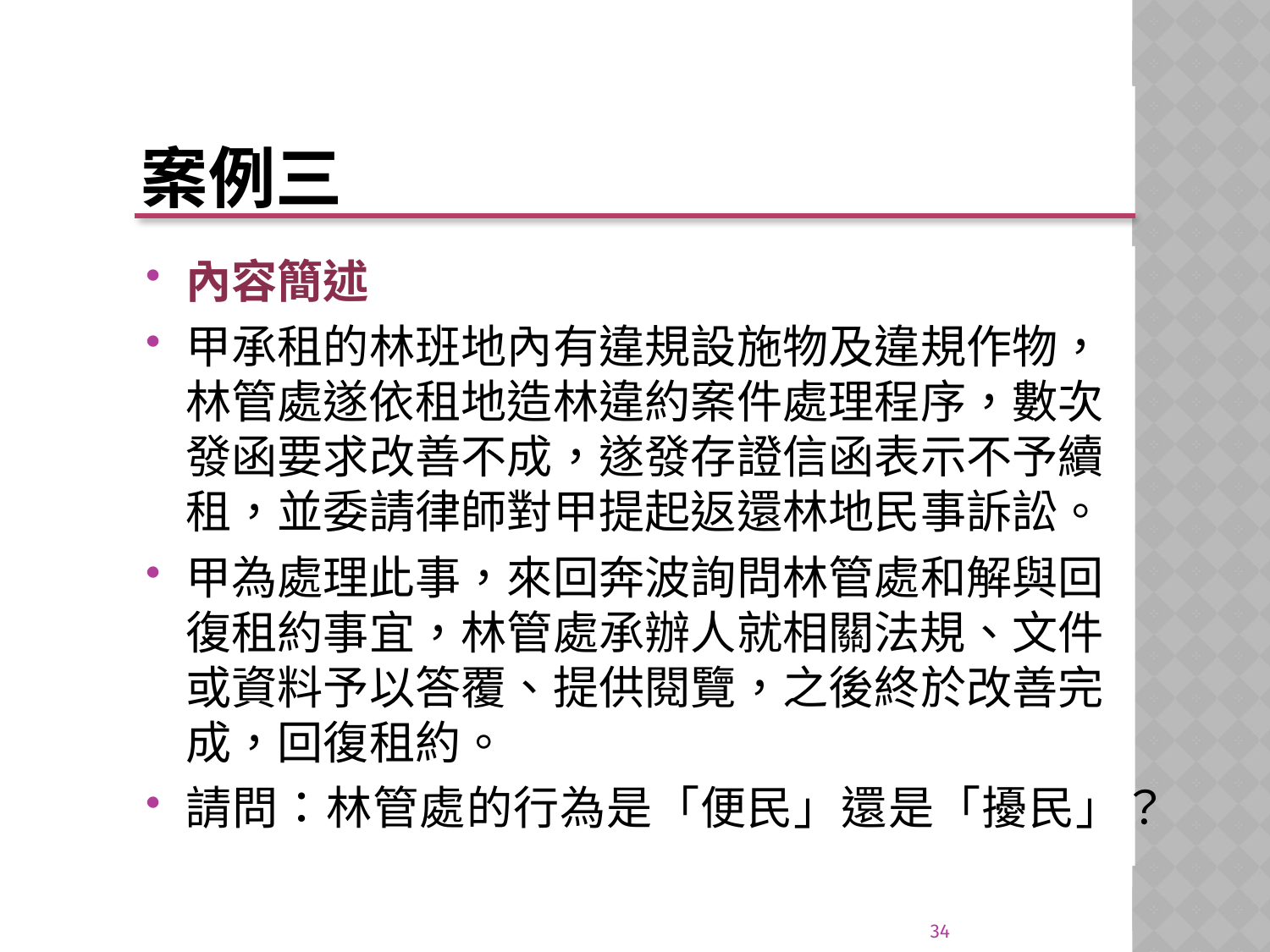

# 案例三
內容簡述
甲承租的林班地內有違規設施物及違規作物，林管處遂依租地造林違約案件處理程序，數次發函要求改善不成，遂發存證信函表示不予續租，並委請律師對甲提起返還林地民事訴訟。
甲為處理此事，來回奔波詢問林管處和解與回復租約事宜，林管處承辦人就相關法規、文件或資料予以答覆、提供閱覽，之後終於改善完成，回復租約。
請問：林管處的行為是「便民」還是「擾民」？
34